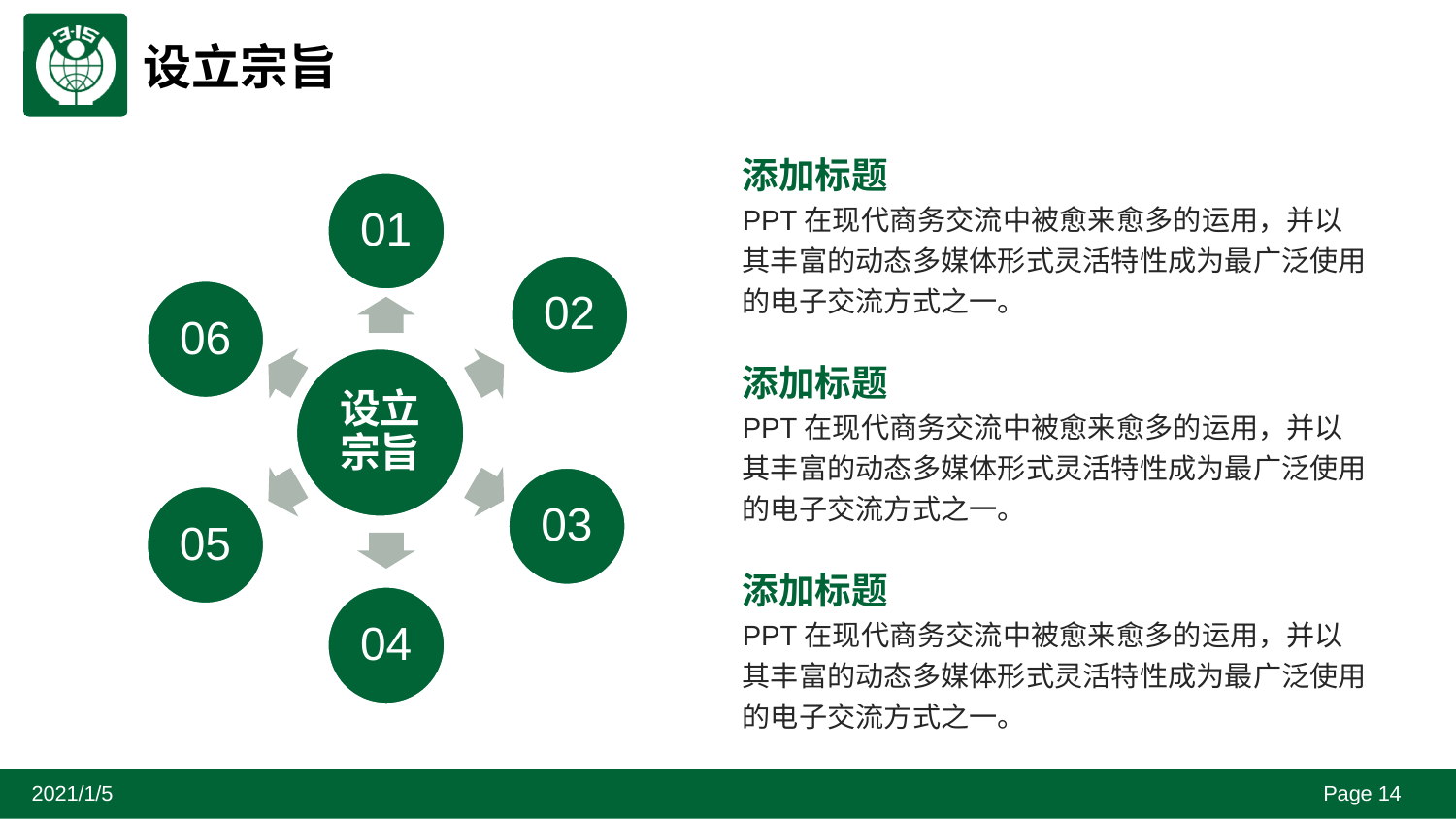

# 设立宗旨
添加标题
PPT在现代商务交流中被愈来愈多的运用，并以其丰富的动态多媒体形式灵活特性成为最广泛使用的电子交流方式之一。
01
02
06

添加标题
PPT在现代商务交流中被愈来愈多的运用，并以其丰富的动态多媒体形式灵活特性成为最广泛使用的电子交流方式之一。

设立宗旨

03
05

添加标题
PPT在现代商务交流中被愈来愈多的运用，并以其丰富的动态多媒体形式灵活特性成为最广泛使用的电子交流方式之一。
04
2021/1/5
Page 14